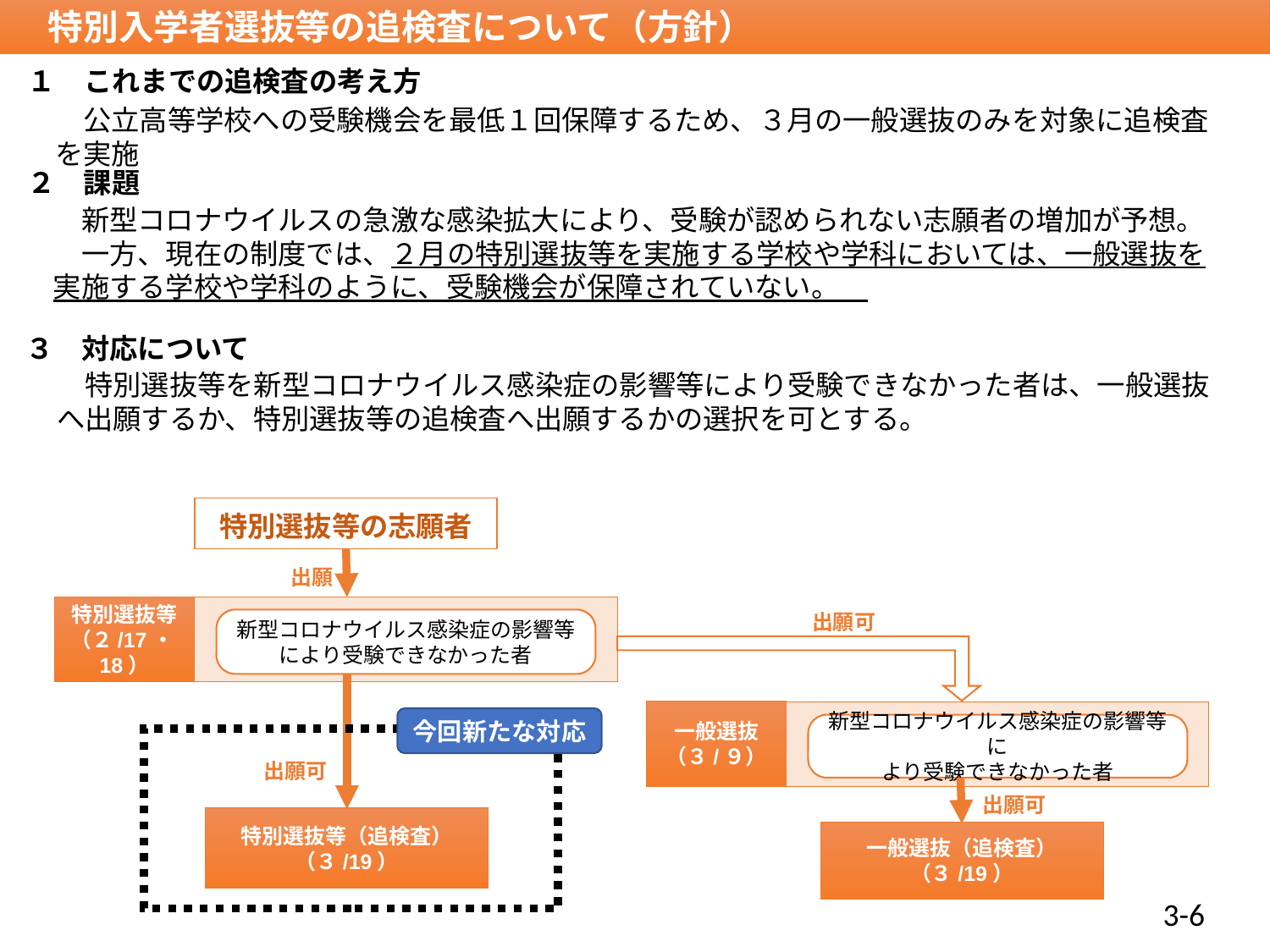

特別入学者選抜等の追検査について（方針）
１　これまでの追検査の考え方
　公立高等学校への受験機会を最低１回保障するため、３月の一般選抜のみを対象に追検査を実施
２　課題
　新型コロナウイルスの急激な感染拡大により、受験が認められない志願者の増加が予想。
　一方、現在の制度では、２月の特別選抜等を実施する学校や学科においては、一般選抜を実施する学校や学科のように、受験機会が保障されていない。
３　対応について
　特別選抜等を新型コロナウイルス感染症の影響等により受験できなかった者は、一般選抜へ出願するか、特別選抜等の追検査へ出願するかの選択を可とする。

特別選抜等の志願者
出願

特別選抜等
（２/17・18）
出願可
新型コロナウイルス感染症の影響等
により受験できなかった者
一般選抜（３/９）

今回新たな対応
新型コロナウイルス感染症の影響等に
より受験できなかった者

出願可
出願可
特別選抜等（追検査）
（３/19）
一般選抜（追検査）
（３/19）
3-6